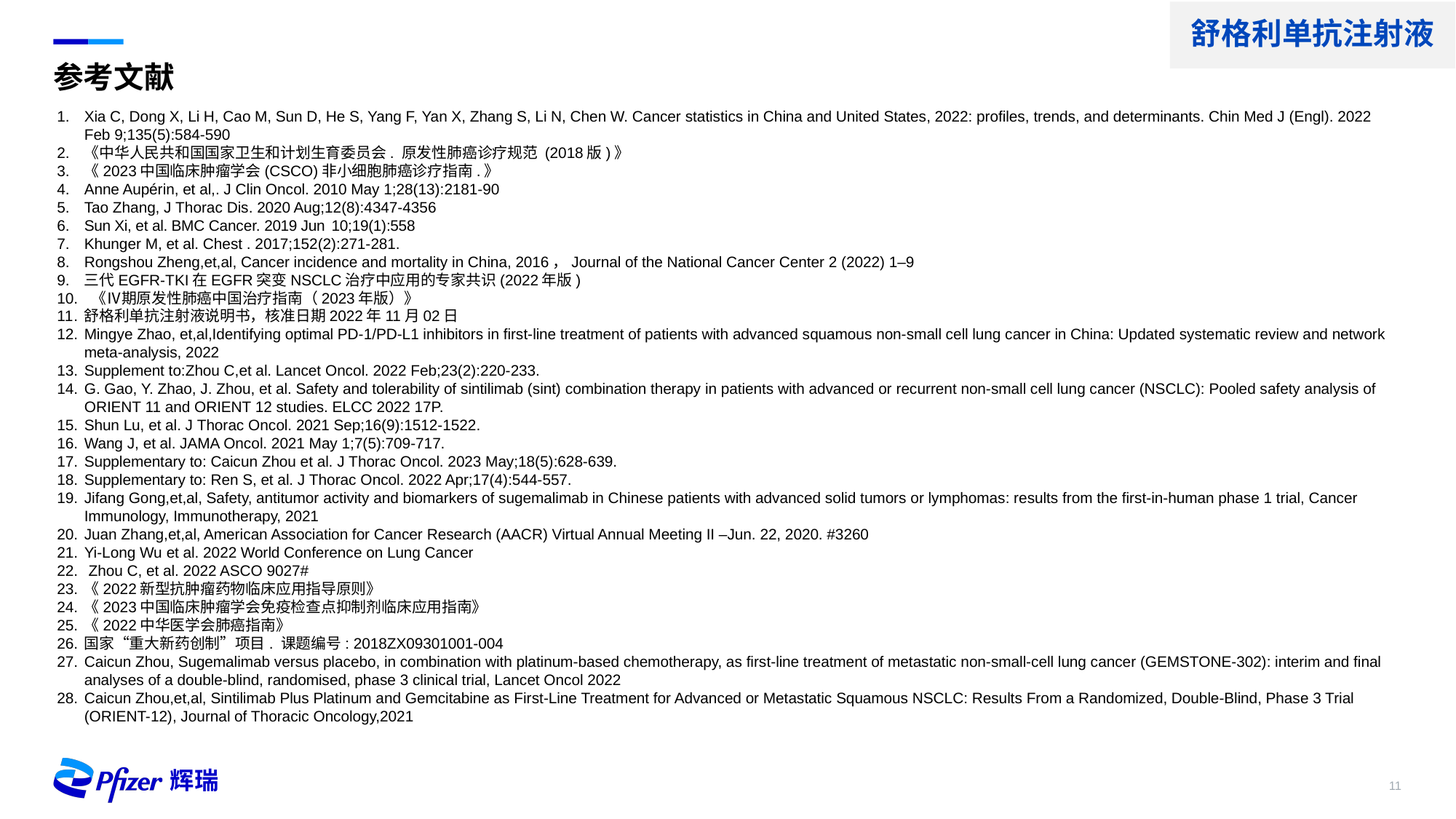

舒格利单抗注射液
# 参考文献
Xia C, Dong X, Li H, Cao M, Sun D, He S, Yang F, Yan X, Zhang S, Li N, Chen W. Cancer statistics in China and United States, 2022: profiles, trends, and determinants. Chin Med J (Engl). 2022 Feb 9;135(5):584-590
《中华人民共和国国家卫生和计划生育委员会. 原发性肺癌诊疗规范 (2018版)》
《2023中国临床肿瘤学会(CSCO)非小细胞肺癌诊疗指南.》
Anne Aupérin, et al,. J Clin Oncol. 2010 May 1;28(13):2181-90
Tao Zhang, J Thorac Dis. 2020 Aug;12(8):4347-4356
Sun Xi, et al. BMC Cancer. 2019 Jun 10;19(1):558
Khunger M, et al. Chest . 2017;152(2):271-281.
Rongshou Zheng,et,al, Cancer incidence and mortality in China, 2016，Journal of the National Cancer Center 2 (2022) 1–9
三代EGFR-TKI在EGFR突变NSCLC治疗中应用的专家共识(2022年版)
 《Ⅳ期原发性肺癌中国治疗指南（2023年版）》
舒格利单抗注射液说明书，核准日期2022年11月02日
Mingye Zhao, et,al,Identifying optimal PD-1/PD-L1 inhibitors in first-line treatment of patients with advanced squamous non-small cell lung cancer in China: Updated systematic review and network meta-analysis, 2022
Supplement to:Zhou C,et al. Lancet Oncol. 2022 Feb;23(2):220-233.
G. Gao, Y. Zhao, J. Zhou, et al. Safety and tolerability of sintilimab (sint) combination therapy in patients with advanced or recurrent non-small cell lung cancer (NSCLC): Pooled safety analysis of ORIENT 11 and ORIENT 12 studies. ELCC 2022 17P.
Shun Lu, et al. J Thorac Oncol. 2021 Sep;16(9):1512-1522.
Wang J, et al. JAMA Oncol. 2021 May 1;7(5):709-717.
Supplementary to: Caicun Zhou et al. J Thorac Oncol. 2023 May;18(5):628-639.
Supplementary to: Ren S, et al. J Thorac Oncol. 2022 Apr;17(4):544-557.
Jifang Gong,et,al, Safety, antitumor activity and biomarkers of sugemalimab in Chinese patients with advanced solid tumors or lymphomas: results from the first‑in‑human phase 1 trial, Cancer Immunology, Immunotherapy, 2021
Juan Zhang,et,al, American Association for Cancer Research (AACR) Virtual Annual Meeting II –Jun. 22, 2020. #3260
Yi-Long Wu et al. 2022 World Conference on Lung Cancer
 Zhou C, et al. 2022 ASCO 9027#
《2022新型抗肿瘤药物临床应用指导原则》
《2023中国临床肿瘤学会免疫检查点抑制剂临床应用指南》
《2022中华医学会肺癌指南》
国家“重大新药创制”项目. 课题编号: 2018ZX09301001-004
Caicun Zhou, Sugemalimab versus placebo, in combination with platinum-based chemotherapy, as first-line treatment of metastatic non-small-cell lung cancer (GEMSTONE-302): interim and final analyses of a double-blind, randomised, phase 3 clinical trial, Lancet Oncol 2022
Caicun Zhou,et,al, Sintilimab Plus Platinum and Gemcitabine as First-Line Treatment for Advanced or Metastatic Squamous NSCLC: Results From a Randomized, Double-Blind, Phase 3 Trial (ORIENT-12), Journal of Thoracic Oncology,2021